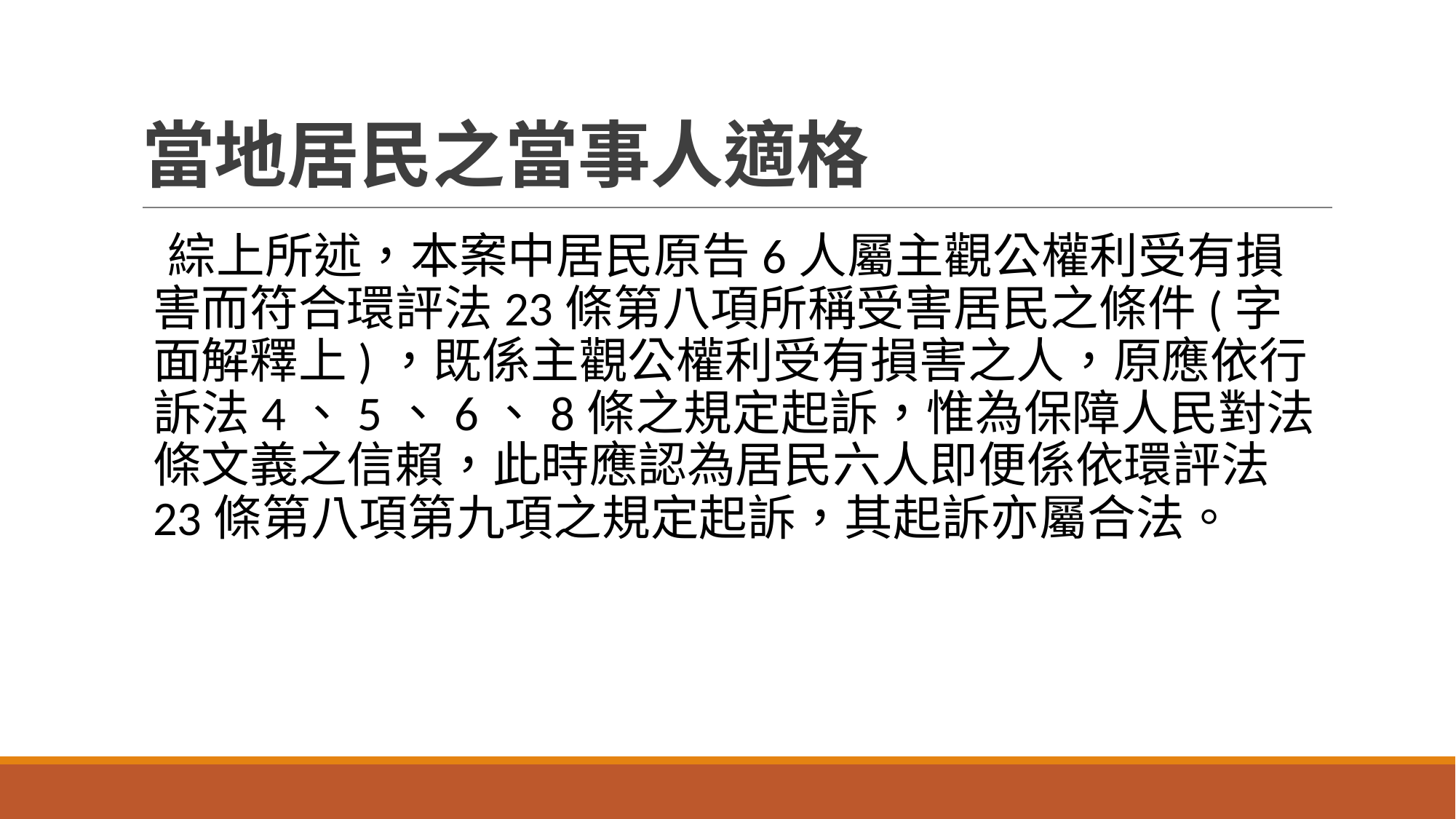

# 當地居民之當事人適格
綜上所述，本案中居民原告6人屬主觀公權利受有損害而符合環評法23條第八項所稱受害居民之條件(字面解釋上)，既係主觀公權利受有損害之人，原應依行訴法4、5、6、8條之規定起訴，惟為保障人民對法條文義之信賴，此時應認為居民六人即便係依環評法23條第八項第九項之規定起訴，其起訴亦屬合法。